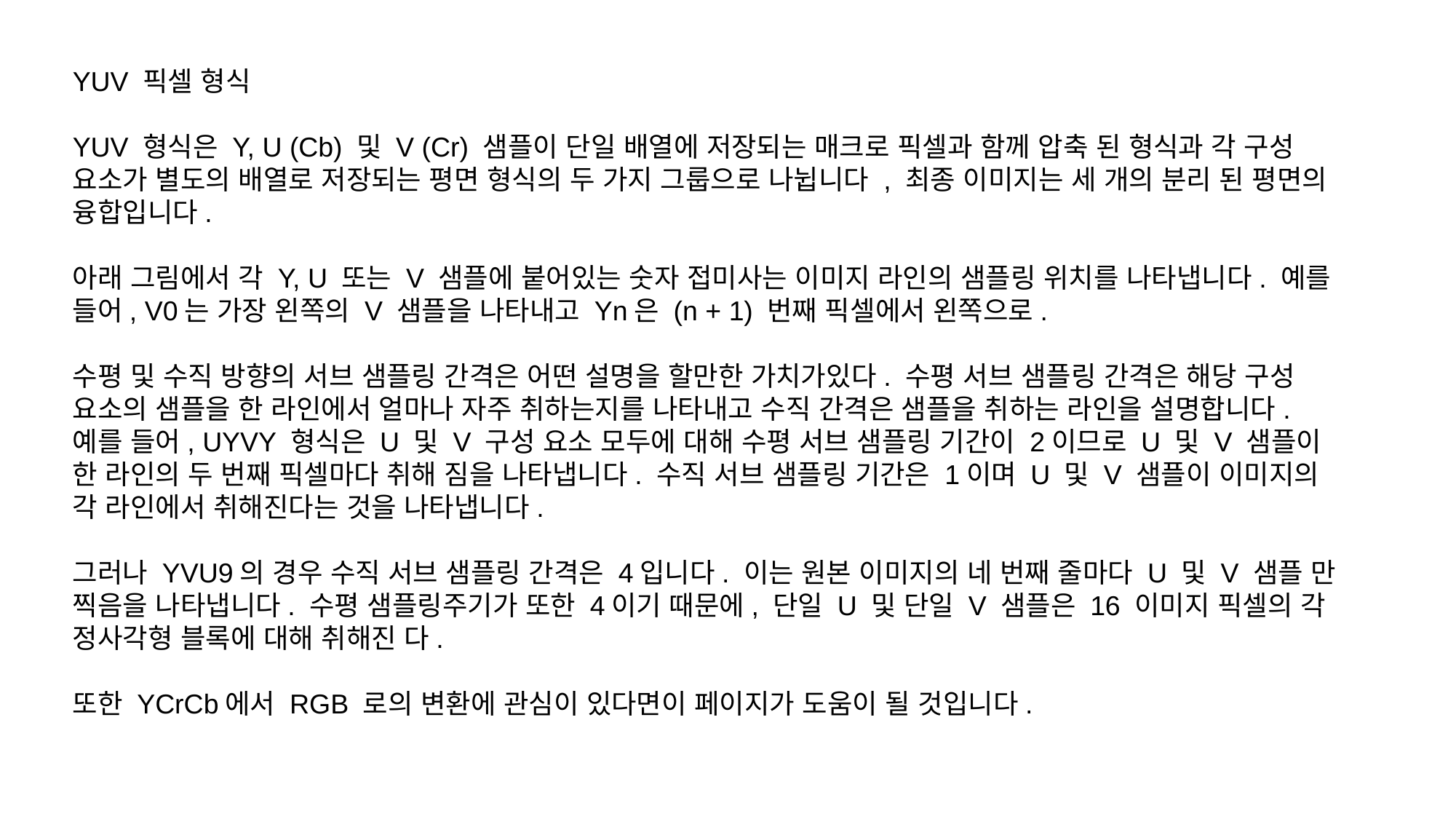

YUV 픽셀 형식

YUV 형식은 Y, U (Cb) 및 V (Cr) 샘플이 단일 배열에 저장되는 매크로 픽셀과 함께 압축 된 형식과 각 구성 요소가 별도의 배열로 저장되는 평면 형식의 두 가지 그룹으로 나뉩니다 , 최종 이미지는 세 개의 분리 된 평면의 융합입니다.

아래 그림에서 각 Y, U 또는 V 샘플에 붙어있는 숫자 접미사는 이미지 라인의 샘플링 위치를 나타냅니다. 예를 들어, V0는 가장 왼쪽의 V 샘플을 나타내고 Yn은 (n + 1) 번째 픽셀에서 왼쪽으로.

수평 및 수직 방향의 서브 샘플링 간격은 어떤 설명을 할만한 가치가있다. 수평 서브 샘플링 간격은 해당 구성 요소의 샘플을 한 라인에서 얼마나 자주 취하는지를 나타내고 수직 간격은 샘플을 취하는 라인을 설명합니다. 예를 들어, UYVY 형식은 U 및 V 구성 요소 모두에 대해 수평 서브 샘플링 기간이 2이므로 U 및 V 샘플이 한 라인의 두 번째 픽셀마다 취해 짐을 나타냅니다. 수직 서브 샘플링 기간은 1이며 U 및 V 샘플이 이미지의 각 라인에서 취해진다는 것을 나타냅니다.

그러나 YVU9의 경우 수직 서브 샘플링 간격은 4입니다. 이는 원본 이미지의 네 번째 줄마다 U 및 V 샘플 만 찍음을 나타냅니다. 수평 샘플링주기가 또한 4이기 때문에, 단일 U 및 단일 V 샘플은 16 이미지 픽셀의 각 정사각형 블록에 대해 취해진 다.

또한 YCrCb에서 RGB 로의 변환에 관심이 있다면이 페이지가 도움이 될 것입니다.